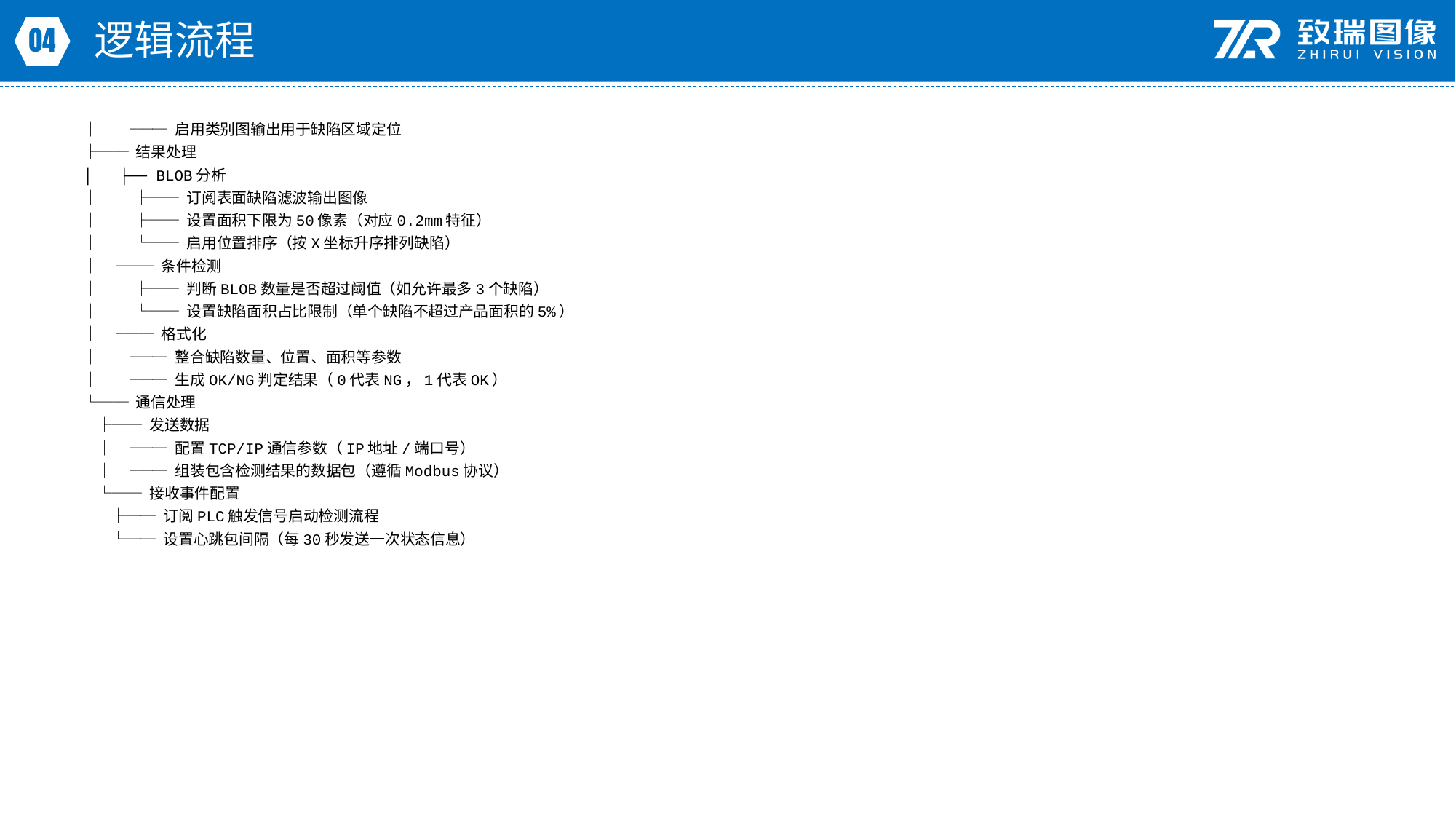

逻辑流程
04

│       └── 启用类别图输出用于缺陷区域定位
├── 结果处理
│   ├── BLOB分析
│   │   ├── 订阅表面缺陷滤波输出图像
│   │   ├── 设置面积下限为50像素（对应0.2mm特征）
│   │   └── 启用位置排序（按X坐标升序排列缺陷）
│   ├── 条件检测
│   │   ├── 判断BLOB数量是否超过阈值（如允许最多3个缺陷）
│   │   └── 设置缺陷面积占比限制（单个缺陷不超过产品面积的5%）
│   └── 格式化
│       ├── 整合缺陷数量、位置、面积等参数
│       └── 生成OK/NG判定结果（0代表NG，1代表OK）
└── 通信处理
    ├── 发送数据
    │   ├── 配置TCP/IP通信参数（IP地址/端口号）
    │   └── 组装包含检测结果的数据包（遵循Modbus协议）
    └── 接收事件配置
        ├── 订阅PLC触发信号启动检测流程
        └── 设置心跳包间隔（每30秒发送一次状态信息）